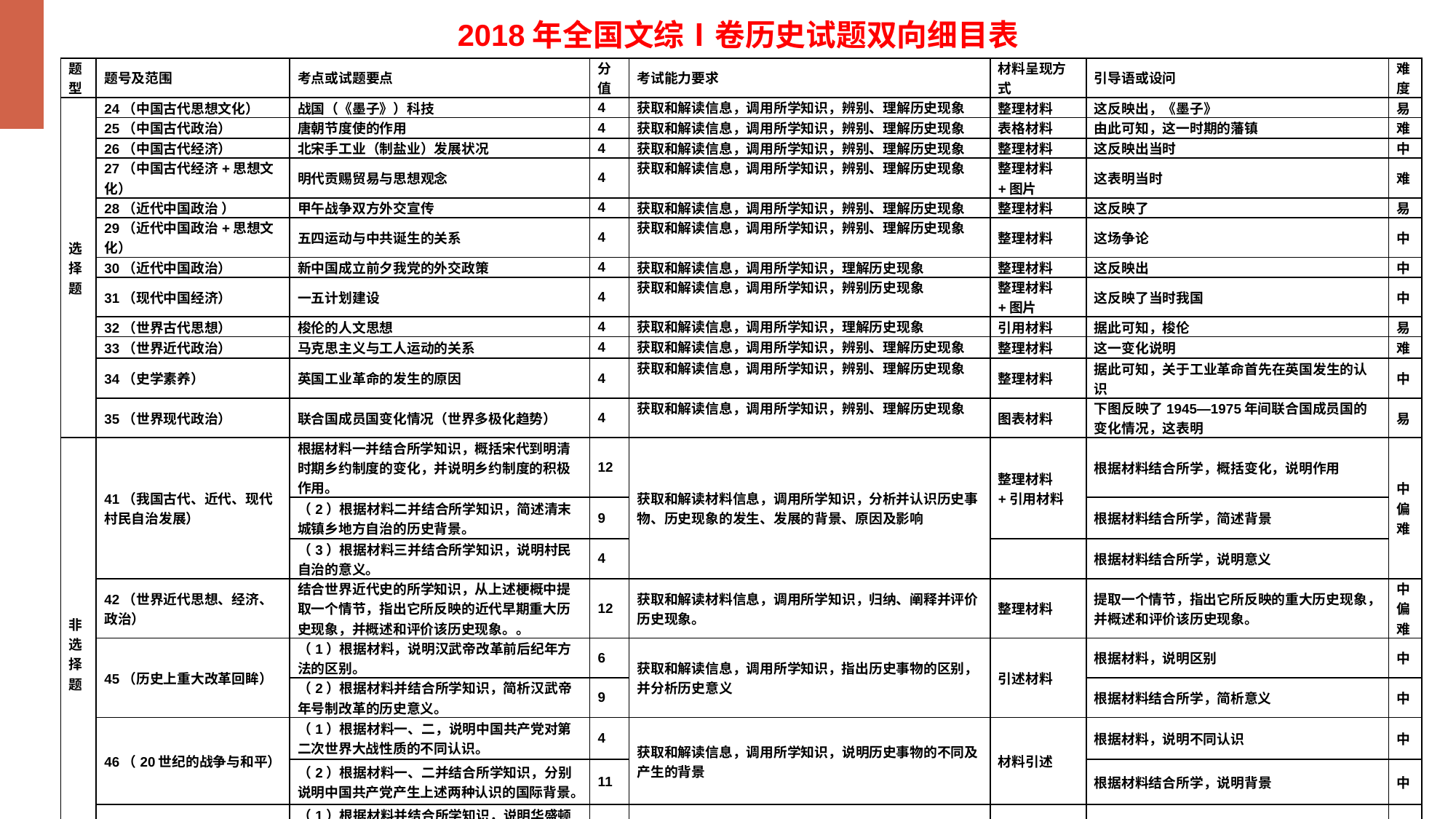

2018年全国文综Ⅰ卷历史试题双向细目表
| 题型 | 题号及范围 | 考点或试题要点 | 分值 | 考试能力要求 | 材料呈现方式 | 引导语或设问 | 难度 |
| --- | --- | --- | --- | --- | --- | --- | --- |
| 选择题 | 24（中国古代思想文化） | 战国（《墨子》）科技 | 4 | 获取和解读信息，调用所学知识，辨别、理解历史现象 | 整理材料 | 这反映出，《墨子》 | 易 |
|  | 25（中国古代政治） | 唐朝节度使的作用 | 4 | 获取和解读信息，调用所学知识，辨别、理解历史现象 | 表格材料 | 由此可知，这一时期的藩镇 | 难 |
|  | 26（中国古代经济） | 北宋手工业（制盐业）发展状况 | 4 | 获取和解读信息，调用所学知识，辨别、理解历史现象 | 整理材料 | 这反映出当时 | 中 |
|  | 27（中国古代经济+思想文化） | 明代贡赐贸易与思想观念 | 4 | 获取和解读信息，调用所学知识，辨别、理解历史现象 | 整理材料+图片 | 这表明当时 | 难 |
|  | 28（近代中国政治 ） | 甲午战争双方外交宣传 | 4 | 获取和解读信息，调用所学知识，辨别、理解历史现象 | 整理材料 | 这反映了 | 易 |
|  | 29（近代中国政治+思想文化） | 五四运动与中共诞生的关系 | 4 | 获取和解读信息，调用所学知识，辨别、理解历史现象 | 整理材料 | 这场争论 | 中 |
|  | 30（近代中国政治） | 新中国成立前夕我党的外交政策 | 4 | 获取和解读信息，调用所学知识，理解历史现象 | 整理材料 | 这反映出 | 中 |
|  | 31（现代中国经济） | 一五计划建设 | 4 | 获取和解读信息，调用所学知识，辨别历史现象 | 整理材料+图片 | 这反映了当时我国 | 中 |
|  | 32（世界古代思想） | 梭伦的人文思想 | 4 | 获取和解读信息，调用所学知识，理解历史现象 | 引用材料 | 据此可知，梭伦 | 易 |
|  | 33（世界近代政治） | 马克思主义与工人运动的关系 | 4 | 获取和解读信息，调用所学知识，辨别、理解历史现象 | 整理材料 | 这一变化说明 | 难 |
|  | 34（史学素养） | 英国工业革命的发生的原因 | 4 | 获取和解读信息，调用所学知识，辨别、理解历史现象 | 整理材料 | 据此可知，关于工业革命首先在英国发生的认识 | 中 |
|  | 35（世界现代政治） | 联合国成员国变化情况（世界多极化趋势） | 4 | 获取和解读信息，调用所学知识，辨别、理解历史现象 | 图表材料 | 下图反映了1945—1975年间联合国成员国的变化情况，这表明 | 易 |
| 非选择题 | 41（我国古代、近代、现代村民自治发展） | 根据材料一并结合所学知识，概括宋代到明清时期乡约制度的变化，并说明乡约制度的积极作用。 | 12 | 获取和解读材料信息，调用所学知识，分析并认识历史事物、历史现象的发生、发展的背景、原因及影响 | 整理材料+引用材料 | 根据材料结合所学，概括变化，说明作用 | 中偏难 |
|  |  | （2）根据材料二并结合所学知识，简述清末城镇乡地方自治的历史背景。 | 9 |  |  | 根据材料结合所学，简述背景 |  |
|  |  | （3）根据材料三并结合所学知识，说明村民自治的意义。[来源:学 | 4 |  |  | 根据材料结合所学，说明意义 |  |
|  | 42（世界近代思想、经济、政治） | 结合世界近代史的所学知识，从上述梗概中提取一个情节，指出它所反映的近代早期重大历史现象，并概述和评价该历史现象。。 | 12 | 获取和解读材料信息，调用所学知识，归纳、阐释并评价历史现象。 | 整理材料 | 提取一个情节，指出它所反映的重大历史现象，并概述和评价该历史现象。 | 中偏难 |
|  | 45（历史上重大改革回眸） | （1）根据材料，说明汉武帝改革前后纪年方法的区别。 | 6 | 获取和解读信息，调用所学知识，指出历史事物的区别，并分析历史意义 | 引述材料 | 根据材料，说明区别 | 中 |
|  |  | （2）根据材料并结合所学知识，简析汉武帝年号制改革的历史意义。 | 9 |  |  | 根据材料结合所学，简析意义 | 中 |
|  | 46（20世纪的战争与和平） | （1）根据材料一、二，说明中国共产党对第二次世界大战性质的不同认识。 | 4 | 获取和解读信息，调用所学知识，说明历史事物的不同及产生的背景 | 材料引述 | 根据材料，说明不同认识 | 中 |
|  |  | （2）根据材料一、二并结合所学知识，分别说明中国共产党产生上述两种认识的国际背景。 | 11 |  |  | 根据材料结合所学，说明背景 | 中 |
|  | 47（中外历史人物评说） | （1）根据材料并结合所学知识，说明华盛顿“中立政策”和罗斯福“睦邻政策”基本特征的不同。 | 4 | 获取和解读信息，调用所学知识，说明历史事物的不同、作用并分析及实质 | 材料引述 | 根据材料结合所学，说明不同 | 中 |
|  |  | （2）根据材料并结合所学知识，说明罗斯福“睦邻政策”的作用及其实质。 | 11 |  |  | 根据材料结合所学，说明作用及其实质 | 中 |